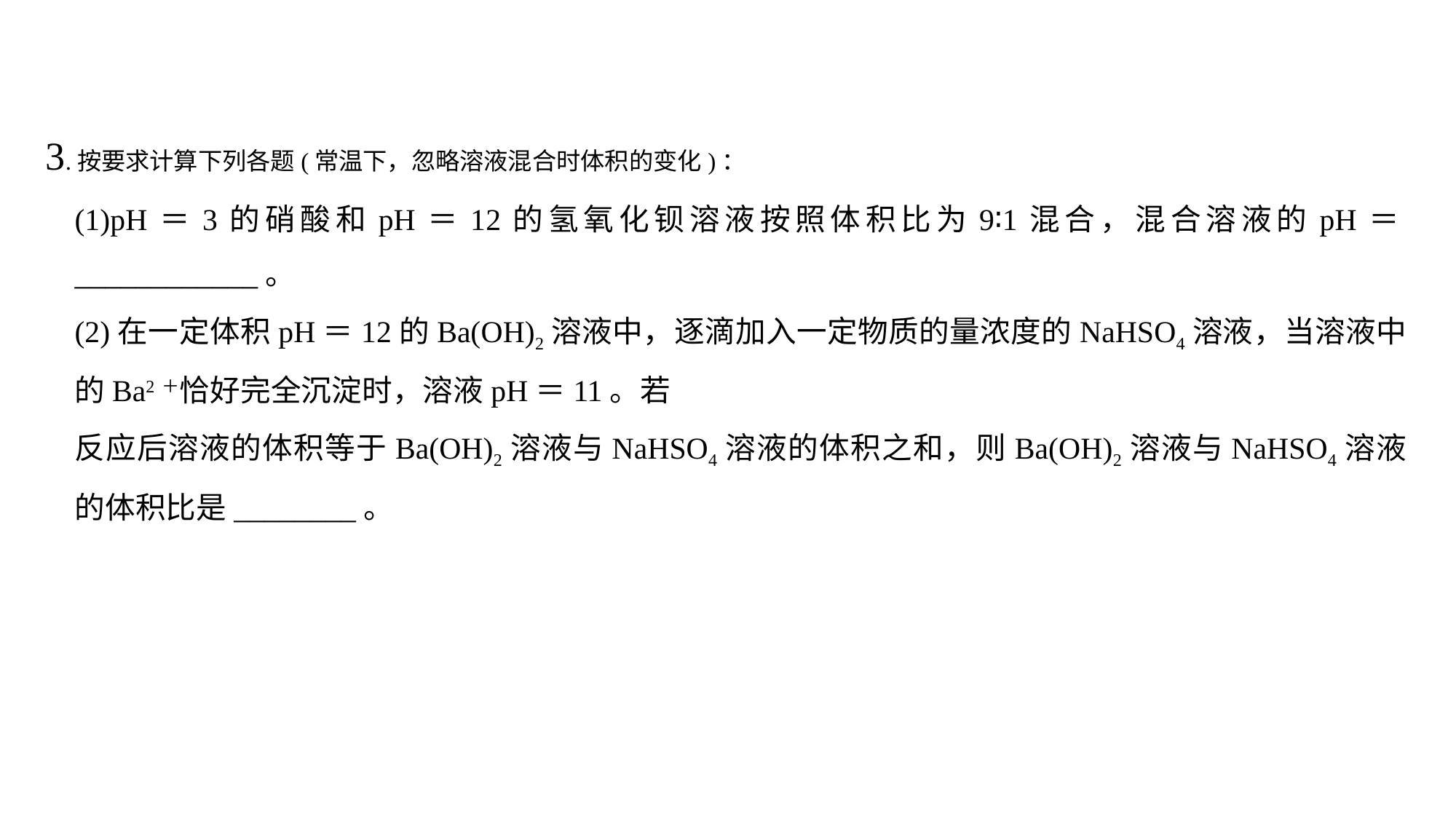

3.按要求计算下列各题(常温下，忽略溶液混合时体积的变化)：
(1)pH＝3的硝酸和pH＝12的氢氧化钡溶液按照体积比为9∶1混合，混合溶液的pH＝____________。
(2)在一定体积pH＝12的Ba(OH)2溶液中，逐滴加入一定物质的量浓度的NaHSO4溶液，当溶液中的Ba2＋恰好完全沉淀时，溶液pH＝11。若
反应后溶液的体积等于Ba(OH)2溶液与NaHSO4溶液的体积之和，则Ba(OH)2溶液与NaHSO4溶液的体积比是________。